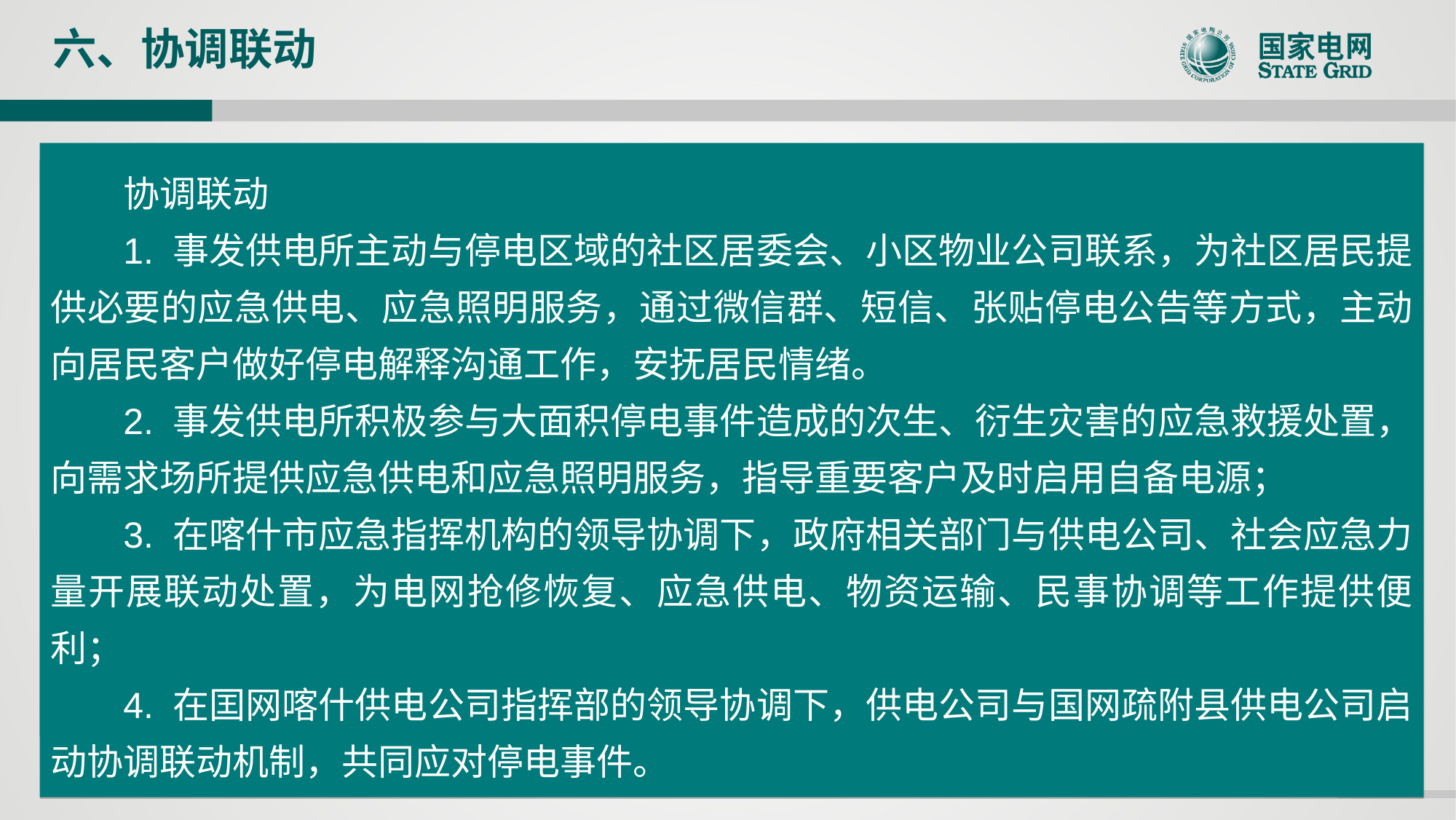

六、协调联动
协调联动
1. 事发供电所主动与停电区域的社区居委会、小区物业公司联系，为社区居民提供必要的应急供电、应急照明服务，通过微信群、短信、张贴停电公告等方式，主动向居民客户做好停电解释沟通工作，安抚居民情绪。
2. 事发供电所积极参与大面积停电事件造成的次生、衍生灾害的应急救援处置，向需求场所提供应急供电和应急照明服务，指导重要客户及时启用自备电源；
3. 在喀什市应急指挥机构的领导协调下，政府相关部门与供电公司、社会应急力量开展联动处置，为电网抢修恢复、应急供电、物资运输、民事协调等工作提供便利；
4. 在囯网喀什供电公司指挥部的领导协调下，供电公司与国网疏附县供电公司启动协调联动机制，共同应对停电事件。